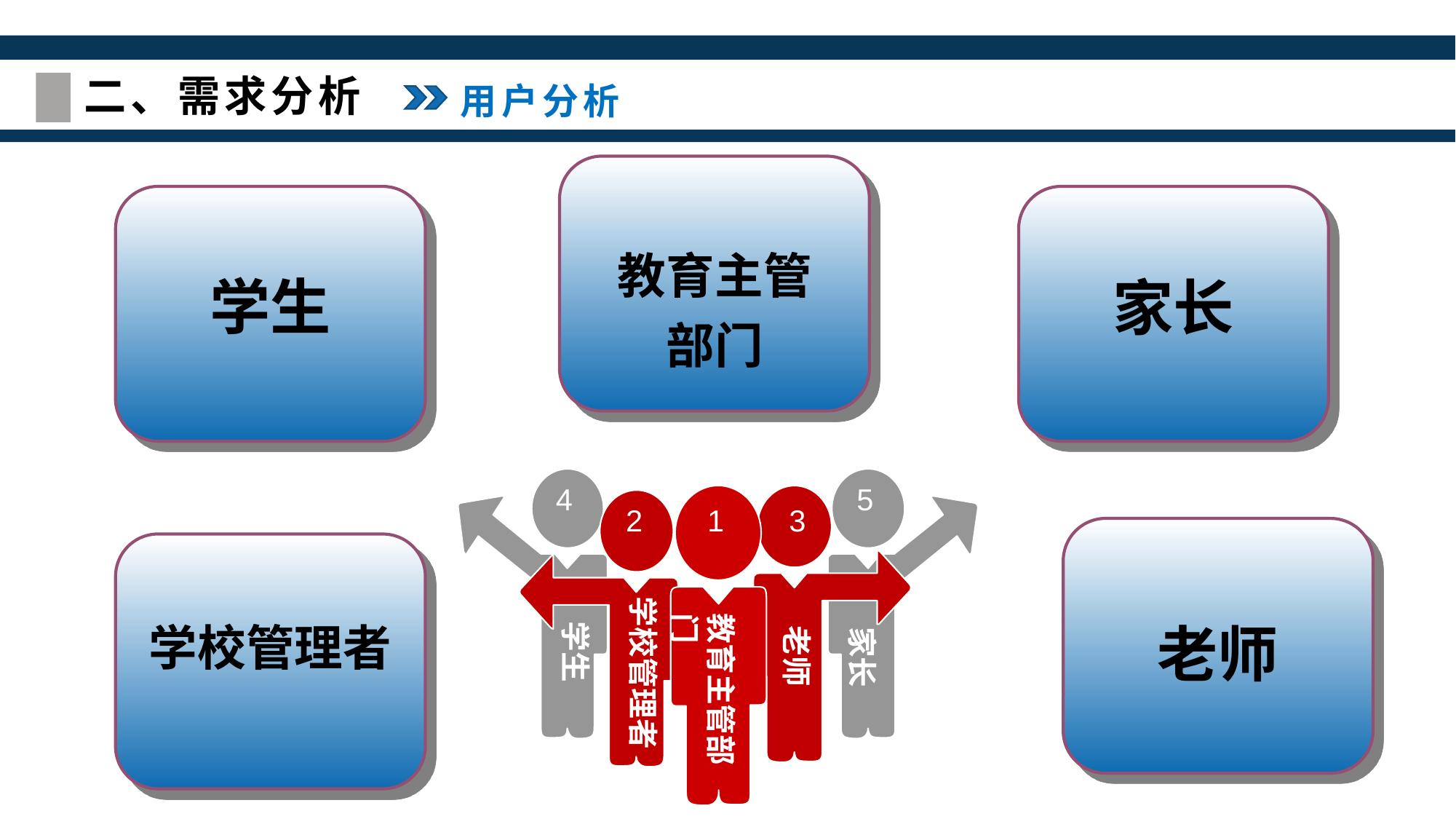

二、需求分析

用户分析

教育主管
部门
学生
家长

4
5

2
1
3
教育主管部门

学校管理者
老师
学校管理者
学生
老师
家长
延时符